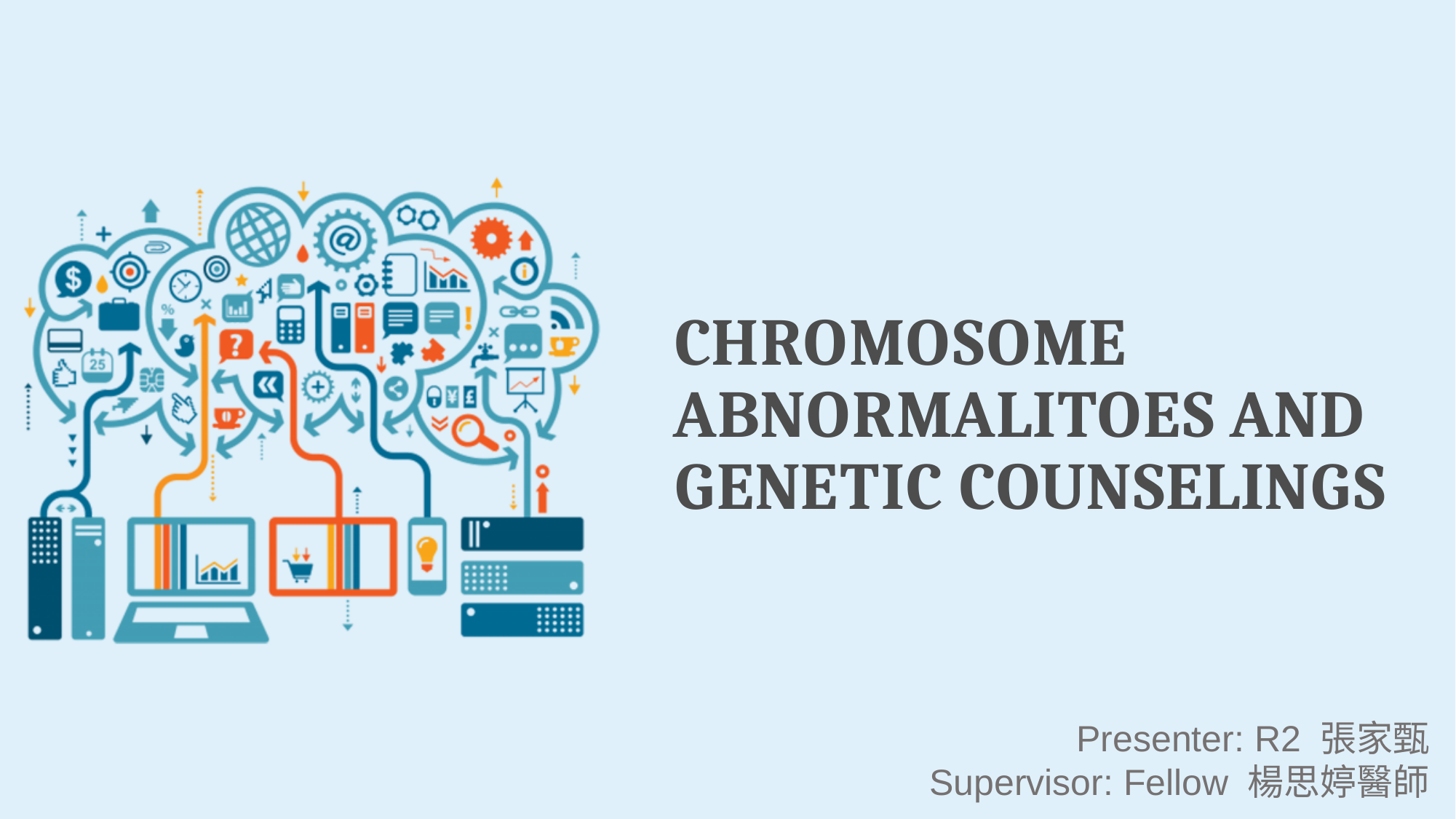

# CHROMOSOME ABNORMALITOES AND GENETIC COUNSELINGS
Presenter: R2 張家甄
Supervisor: Fellow 楊思婷醫師